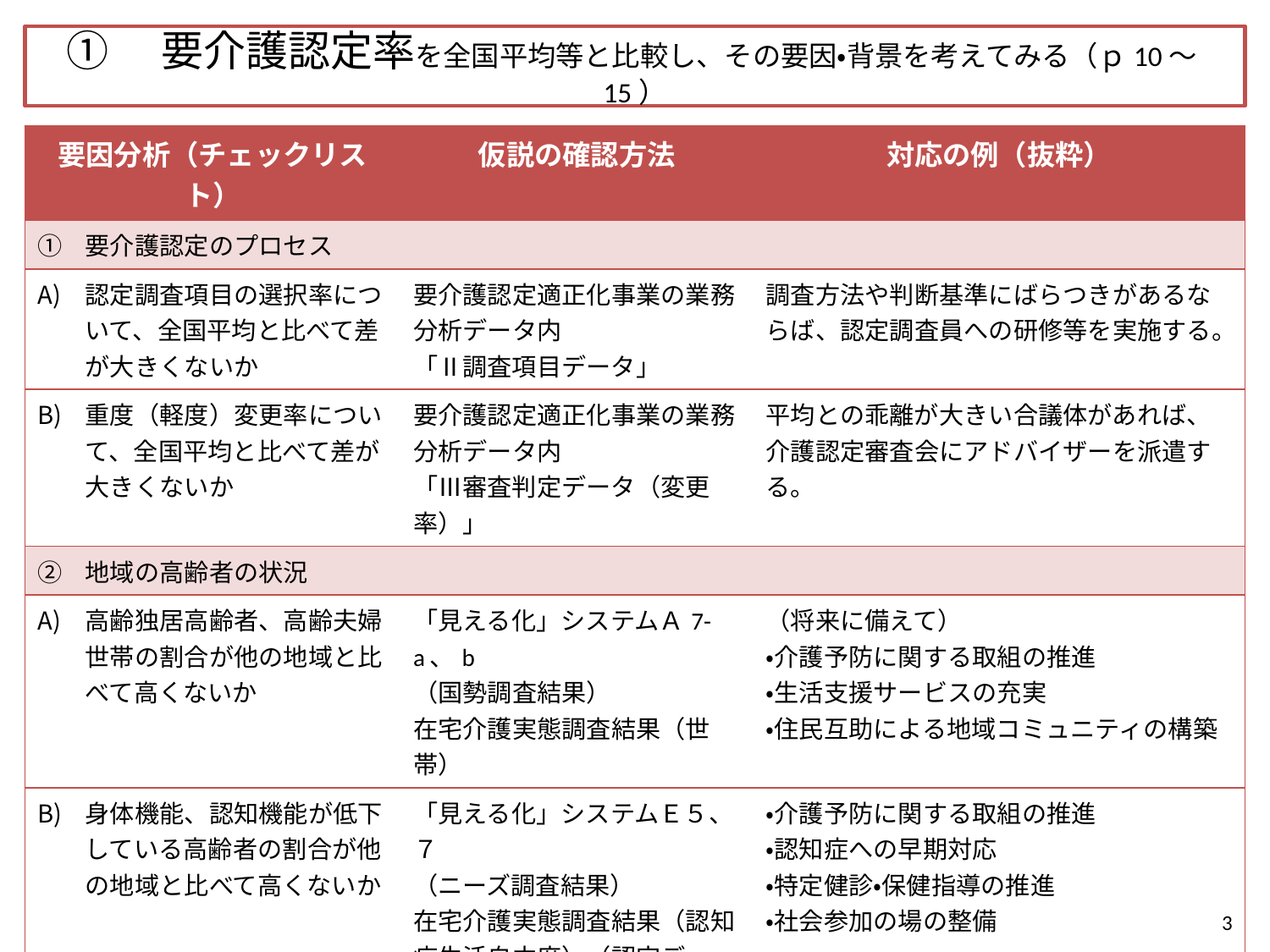

# ①　要介護認定率を全国平均等と比較し、その要因・背景を考えてみる（ｐ10～15）
| 要因分析（チェックリスト） | 仮説の確認方法 | 対応の例（抜粋） |
| --- | --- | --- |
| 要介護認定のプロセス |  |  |
| 認定調査項目の選択率について、全国平均と比べて差が大きくないか | 要介護認定適正化事業の業務分析データ内 「Ⅱ調査項目データ」 | 調査方法や判断基準にばらつきがあるならば、認定調査員への研修等を実施する。 |
| 重度（軽度）変更率について、全国平均と比べて差が大きくないか | 要介護認定適正化事業の業務分析データ内 「Ⅲ審査判定データ（変更率）」 | 平均との乖離が大きい合議体があれば、介護認定審査会にアドバイザーを派遣する。 |
| 地域の高齢者の状況 |  |  |
| 高齢独居高齢者、高齢夫婦世帯の割合が他の地域と比べて高くないか | 「見える化」システムＡ7-a、b （国勢調査結果） 在宅介護実態調査結果（世帯） | （将来に備えて） ・介護予防に関する取組の推進 ・生活支援サービスの充実 ・住民互助による地域コミュニティの構築 |
| 身体機能、認知機能が低下している高齢者の割合が他の地域と比べて高くないか | 「見える化」システムＥ５、７ （ニーズ調査結果） 在宅介護実態調査結果（認知症生活自立度）（認定データ） | ・介護予防に関する取組の推進 ・認知症への早期対応 ・特定健診・保健指導の推進 ・社会参加の場の整備 |
| 要介護認定率に比べて、介護保険サービスの利用率が低くないか | 利用率の算出 （受給者数/要介護認定者数） | ・介護する家族への支援を強化 ・利用者ニーズとサービス提供にギャップが生じていないか等を検討 |
| 地域住民に対する周知 |  |  |
| 介護保険の理念を住民に説明できていないのではないか | 近年の説明実績等 | 住民との対話の充実 |
3